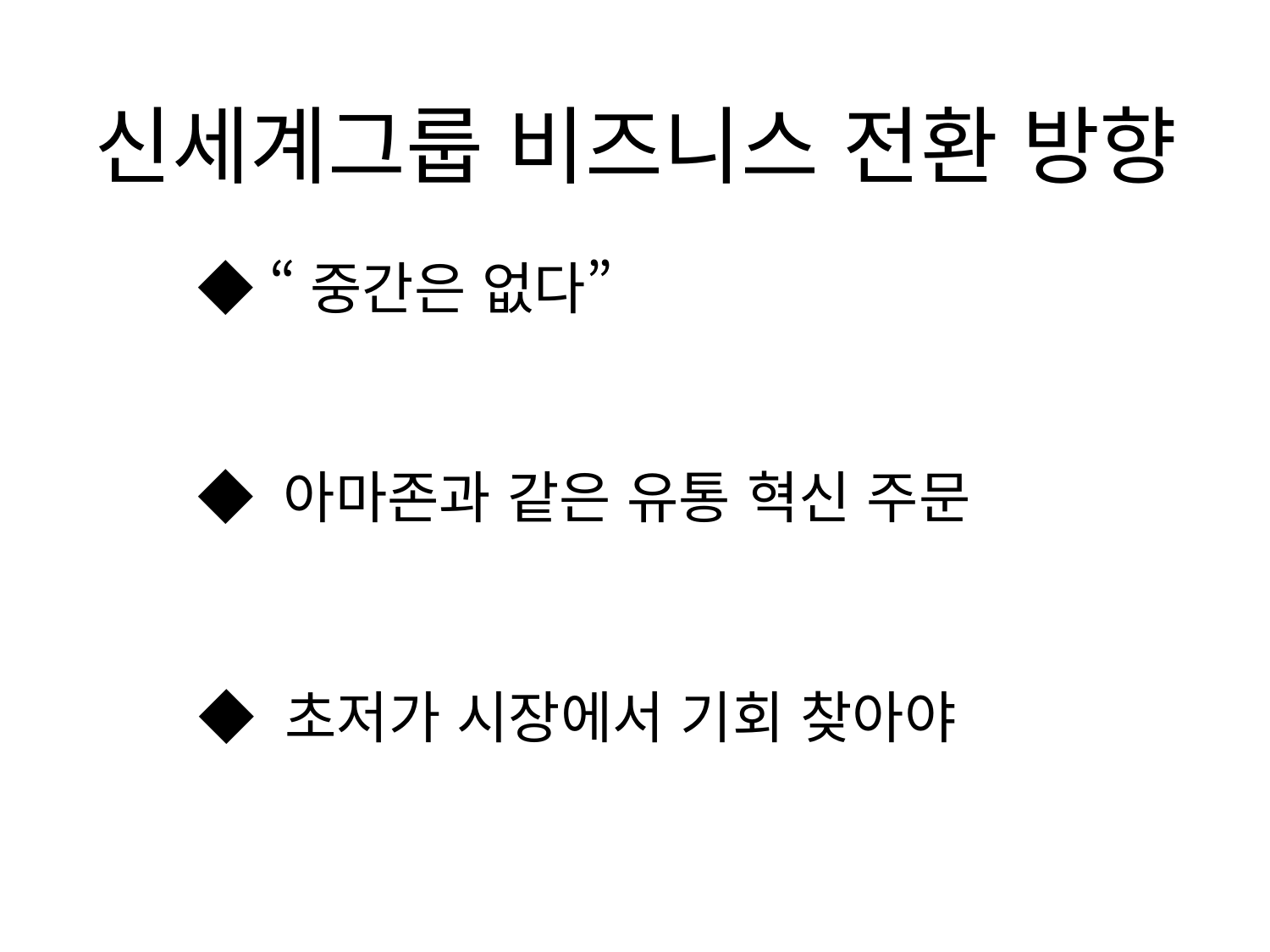

신세계그룹 비즈니스 전환 방향
◆ “중간은 없다”
◆ 아마존과 같은 유통 혁신 주문
◆ 초저가 시장에서 기회 찾아야